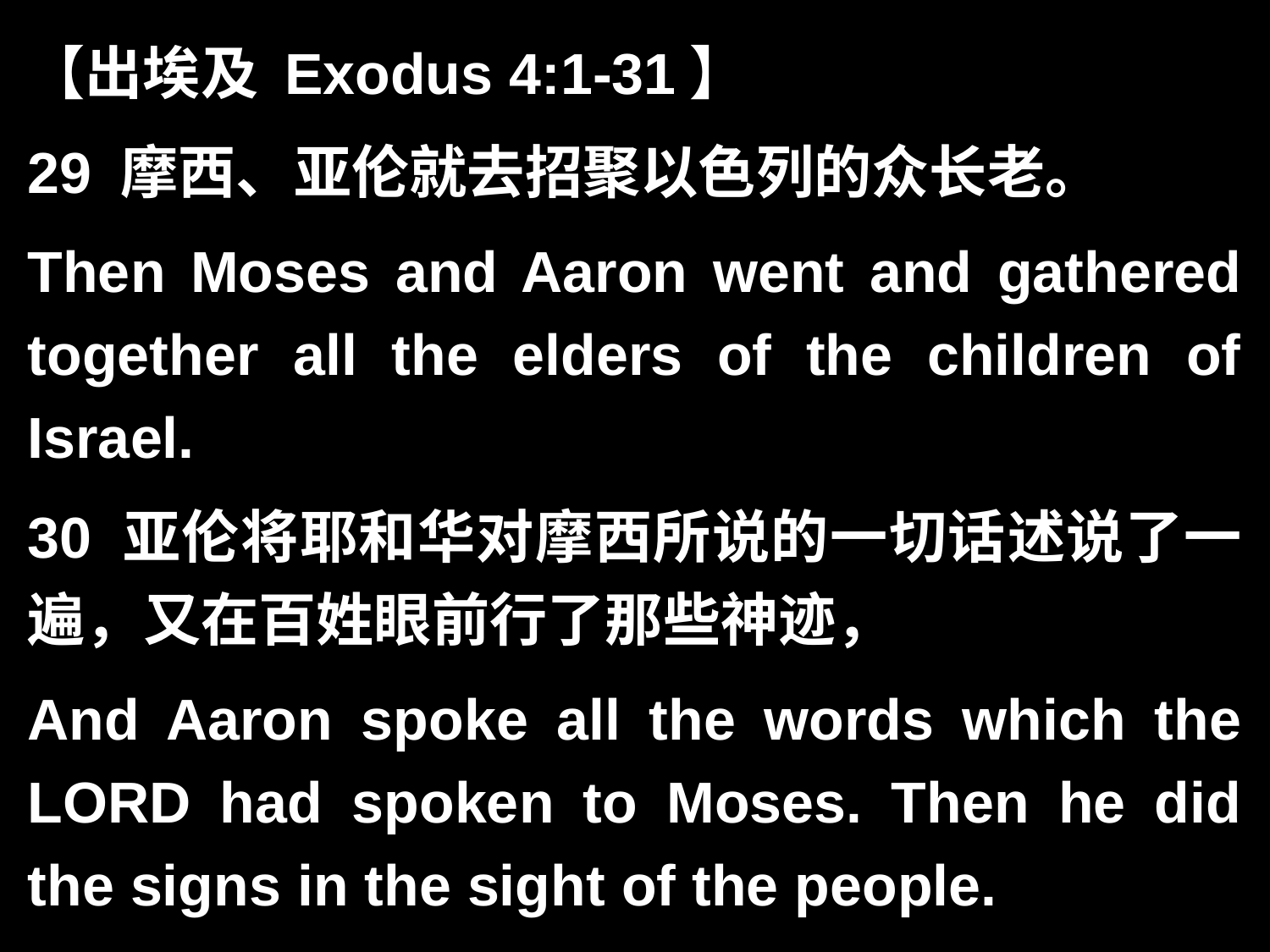

【出埃及 Exodus 4:1-31】
29 摩西、亚伦就去招聚以色列的众长老。
Then Moses and Aaron went and gathered together all the elders of the children of Israel.
30 亚伦将耶和华对摩西所说的一切话述说了一遍，又在百姓眼前行了那些神迹，
And Aaron spoke all the words which the LORD had spoken to Moses. Then he did the signs in the sight of the people.